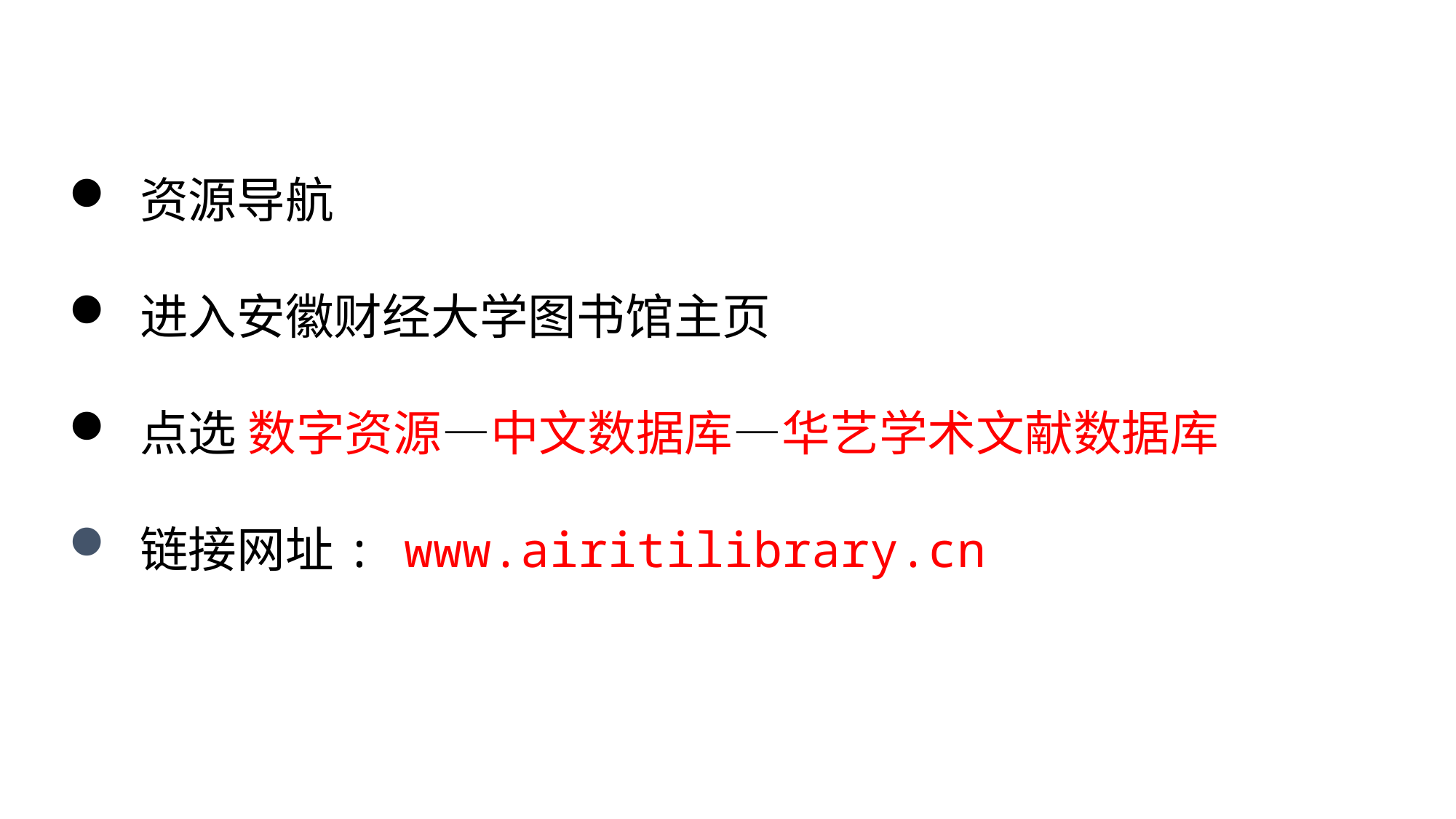

资源导航
 进入安徽财经大学图书馆主页
 点选 数字资源—中文数据库—华艺学术文献数据库
 链接网址: www.airitilibrary.cn